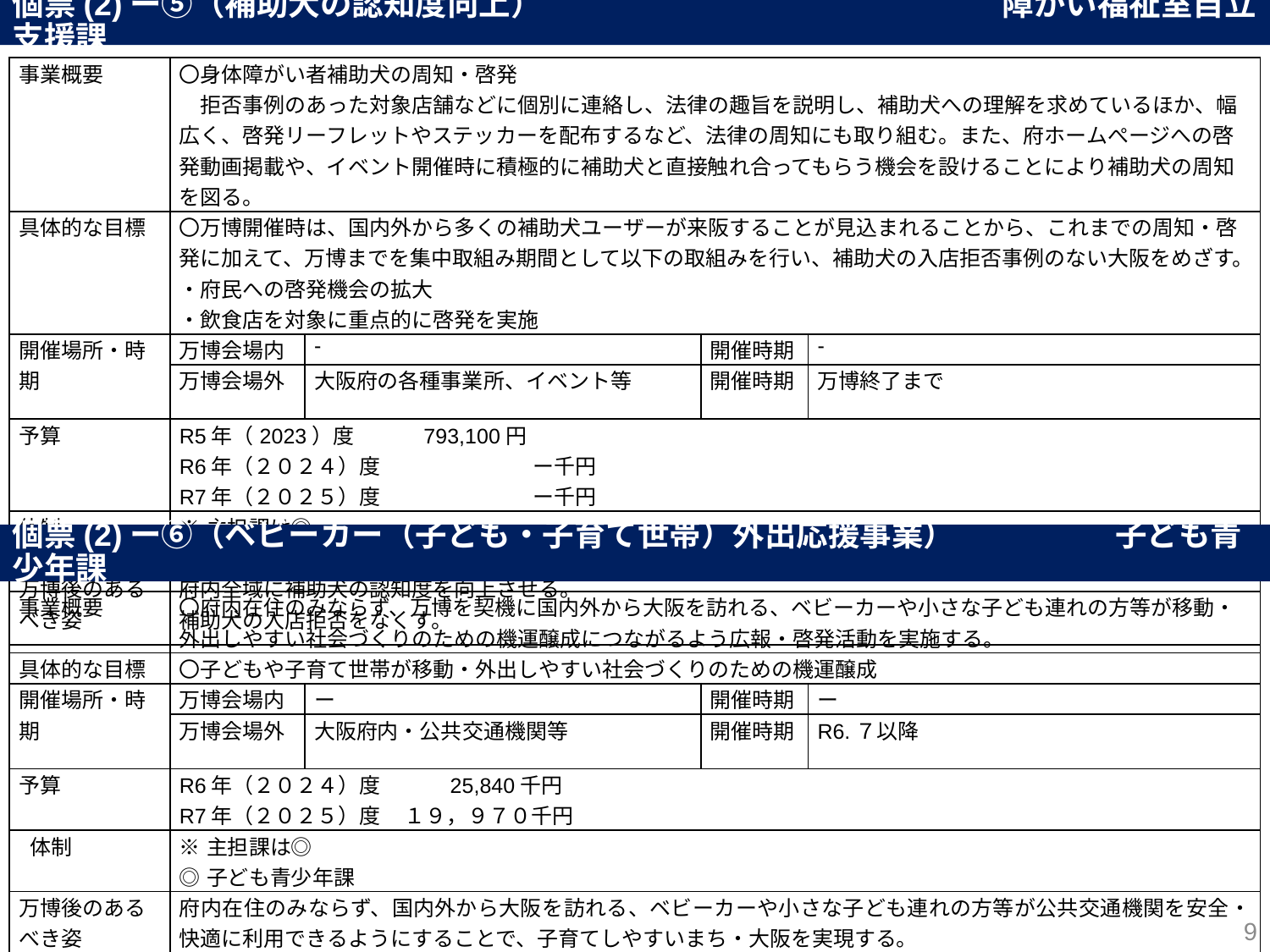

個票(2)ー⑤（補助犬の認知度向上）　　　　　　　　　　　           　障がい福祉室自立支援課
| 事業概要 | 〇身体障がい者補助犬の周知・啓発 　拒否事例のあった対象店舗などに個別に連絡し、法律の趣旨を説明し、補助犬への理解を求めているほか、幅広く、啓発リーフレットやステッカーを配布するなど、法律の周知にも取り組む。また、府ホームぺージへの啓発動画掲載や、イベント開催時に積極的に補助犬と直接触れ合ってもらう機会を設けることにより補助犬の周知を図る。 |  |  |  |
| --- | --- | --- | --- | --- |
| 具体的な目標 | 〇万博開催時は、国内外から多くの補助犬ユーザーが来阪することが見込まれることから、これまでの周知・啓発に加えて、万博までを集中取組み期間として以下の取組みを行い、補助犬の入店拒否事例のない大阪をめざす。 ・府民への啓発機会の拡大 ・飲食店を対象に重点的に啓発を実施 |  |  |  |
| 開催場所・時期 | 万博会場内 | - | 開催時期 | - |
|  | 万博会場外 | 大阪府の各種事業所、イベント等 | 開催時期 | 万博終了まで |
| 予算 | R5年（2023）度　　　793,100円 R6年（２０２４）度　　　　　　　 ー千円 R7年（２０２５）度　　　　　　　 ー千円 | R5年度　15,213千円 R6年度　24,068千円 R7年度　　　　　　　　千円 |  |  |
| 体制 | ※主担課は◎ ◎障がい福祉室自立支援課 | ※主担課は◎ ◎障がい福祉室自立支援課 |  |  |
| 万博後のあるべき姿 | 府内全域に補助犬の認知度を向上させる。 補助犬の入店拒否をなくす。 |  |  |  |
個票(2)ー⑥（ベビーカー（子ども・子育て世帯）外出応援事業）　　　         子ども青少年課
| 事業概要 | 〇府内在住のみならず、万博を契機に国内外から大阪を訪れる、ベビーカーや小さな子ども連れの方等が移動・外出しやすい社会づくりのための機運醸成につながるよう広報・啓発活動を実施する。 |  |  |  |
| --- | --- | --- | --- | --- |
| 具体的な目標 | 〇子どもや子育て世帯が移動・外出しやすい社会づくりのための機運醸成 |  |  |  |
| 開催場所・時期 | 万博会場内 | ー | 開催時期 | ー |
|  | 万博会場外 | 大阪府内・公共交通機関等 | 開催時期 | R6.７以降 |
| 予算 | R6年（２０２４）度　　　25,840千円 R7年（２０２５）度 １９，９７０千円 | R5年度　15,213千円 R6年度　24,068千円 R7年度　　　　　　　　千円 |  |  |
| 体制 | ※主担課は◎ ◎子ども青少年課 | ※主担課は◎ ◎障がい福祉室自立支援課 |  |  |
| 万博後のあるべき姿 | 府内在住のみならず、国内外から大阪を訪れる、ベビーカーや小さな子ども連れの方等が公共交通機関を安全・快適に利用できるようにすることで、子育てしやすいまち・大阪を実現する。 |  |  |  |
9